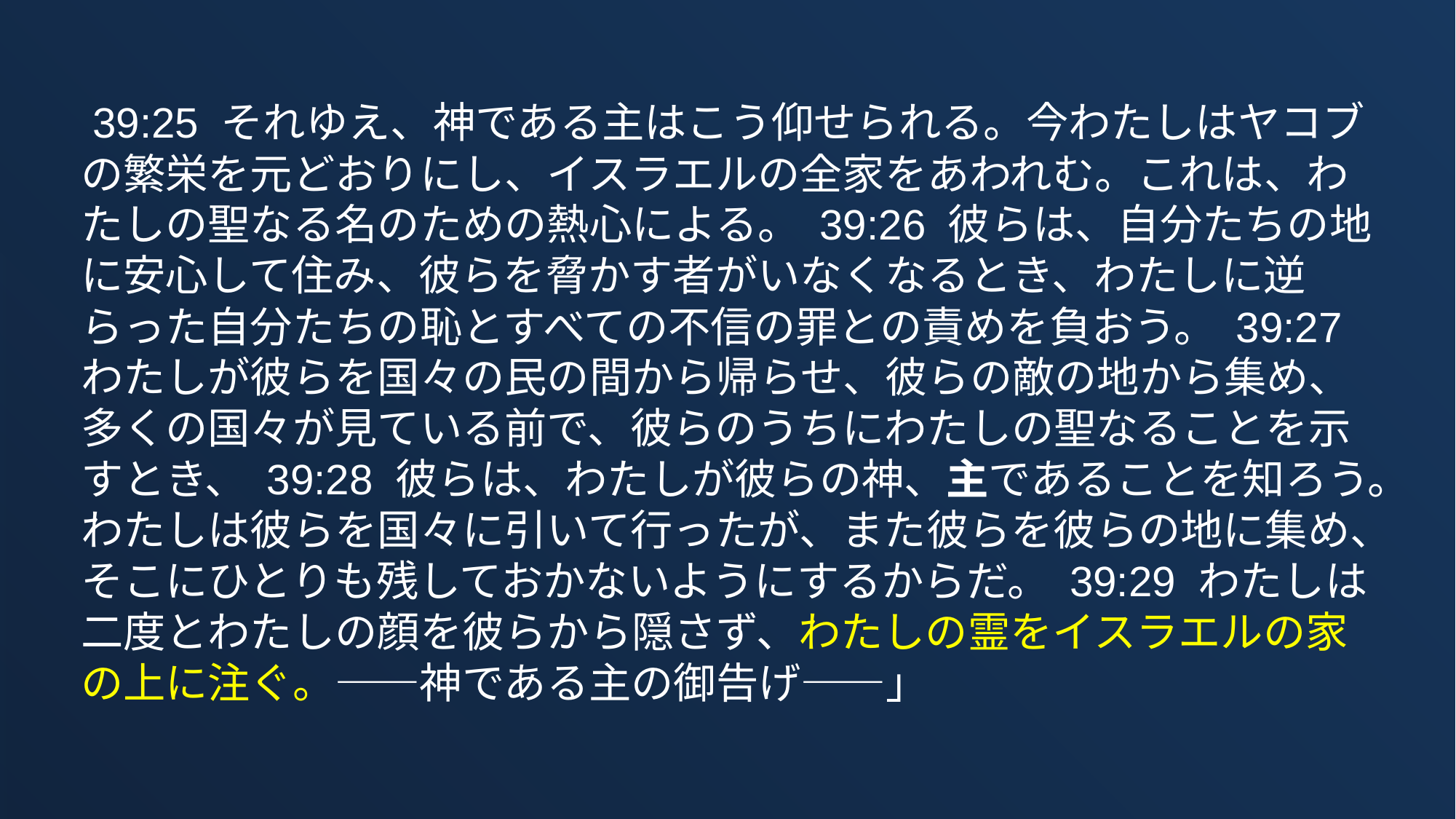

39:25 それゆえ、神である主はこう仰せられる。今わたしはヤコブの繁栄を元どおりにし、イスラエルの全家をあわれむ。これは、わたしの聖なる名のための熱心による。 39:26 彼らは、自分たちの地に安心して住み、彼らを脅かす者がいなくなるとき、わたしに逆らった自分たちの恥とすべての不信の罪との責めを負おう。 39:27 わたしが彼らを国々の民の間から帰らせ、彼らの敵の地から集め、多くの国々が見ている前で、彼らのうちにわたしの聖なることを示すとき、 39:28 彼らは、わたしが彼らの神、主であることを知ろう。わたしは彼らを国々に引いて行ったが、また彼らを彼らの地に集め、そこにひとりも残しておかないようにするからだ。 39:29 わたしは二度とわたしの顔を彼らから隠さず、わたしの霊をイスラエルの家の上に注ぐ。――神である主の御告げ――」